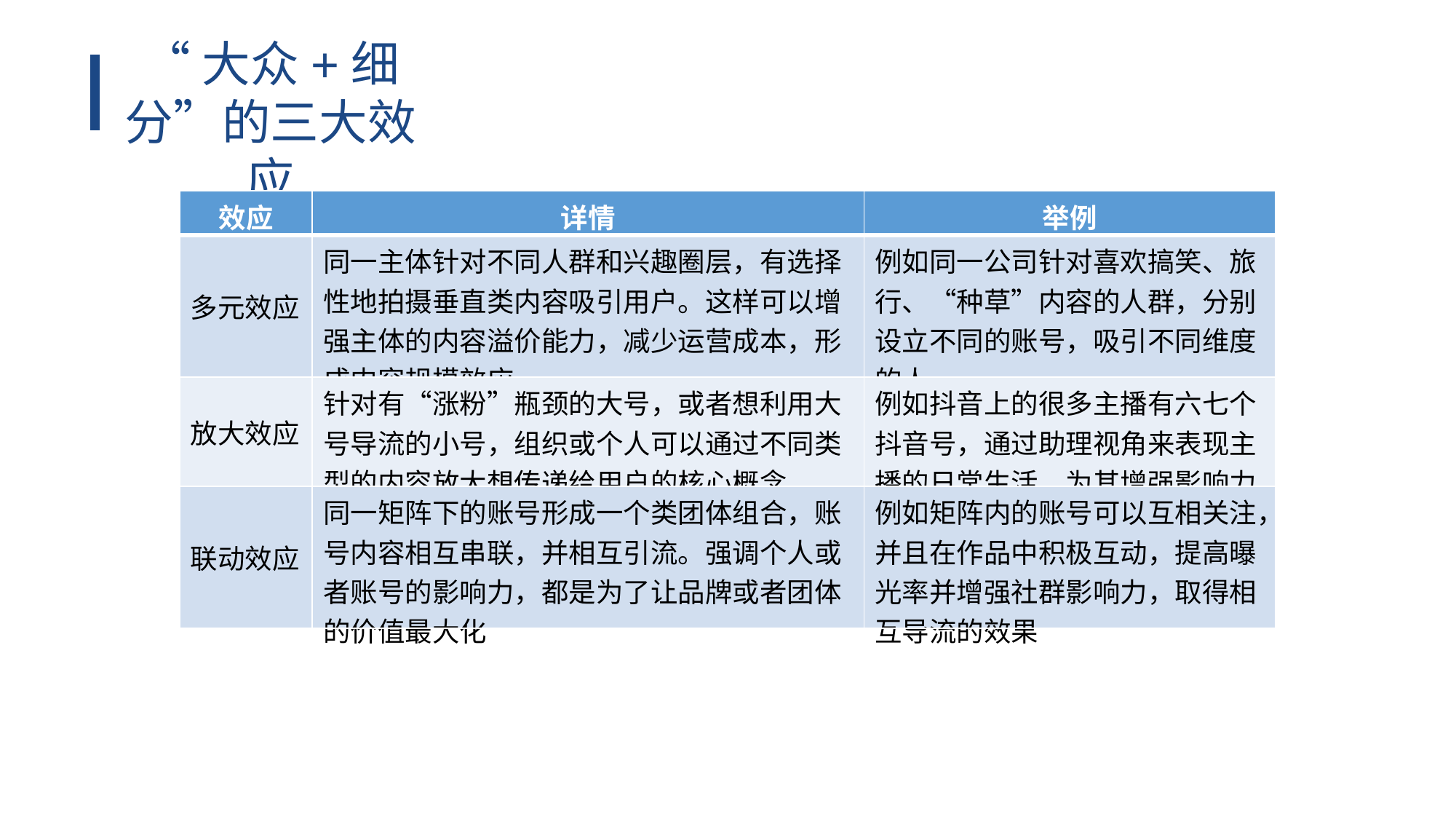

“大众+细分”的三大效应
| 效应 | 详情 | 举例 |
| --- | --- | --- |
| 多元效应 | 同一主体针对不同人群和兴趣圈层，有选择性地拍摄垂直类内容吸引用户。这样可以增强主体的内容溢价能力，减少运营成本，形成内容规模效应 | 例如同一公司针对喜欢搞笑、旅行、“种草”内容的人群，分别设立不同的账号，吸引不同维度的人 |
| 放大效应 | 针对有“涨粉”瓶颈的大号，或者想利用大号导流的小号，组织或个人可以通过不同类型的内容放大想传递给用户的核心概念 | 例如抖音上的很多主播有六七个抖音号，通过助理视角来表现主播的日常生活，为其增强影响力 |
| 联动效应 | 同一矩阵下的账号形成一个类团体组合，账号内容相互串联，并相互引流。强调个人或者账号的影响力，都是为了让品牌或者团体 的价值最大化 | 例如矩阵内的账号可以互相关注，并且在作品中积极互动，提高曝光率并增强社群影响力，取得相互导流的效果 |